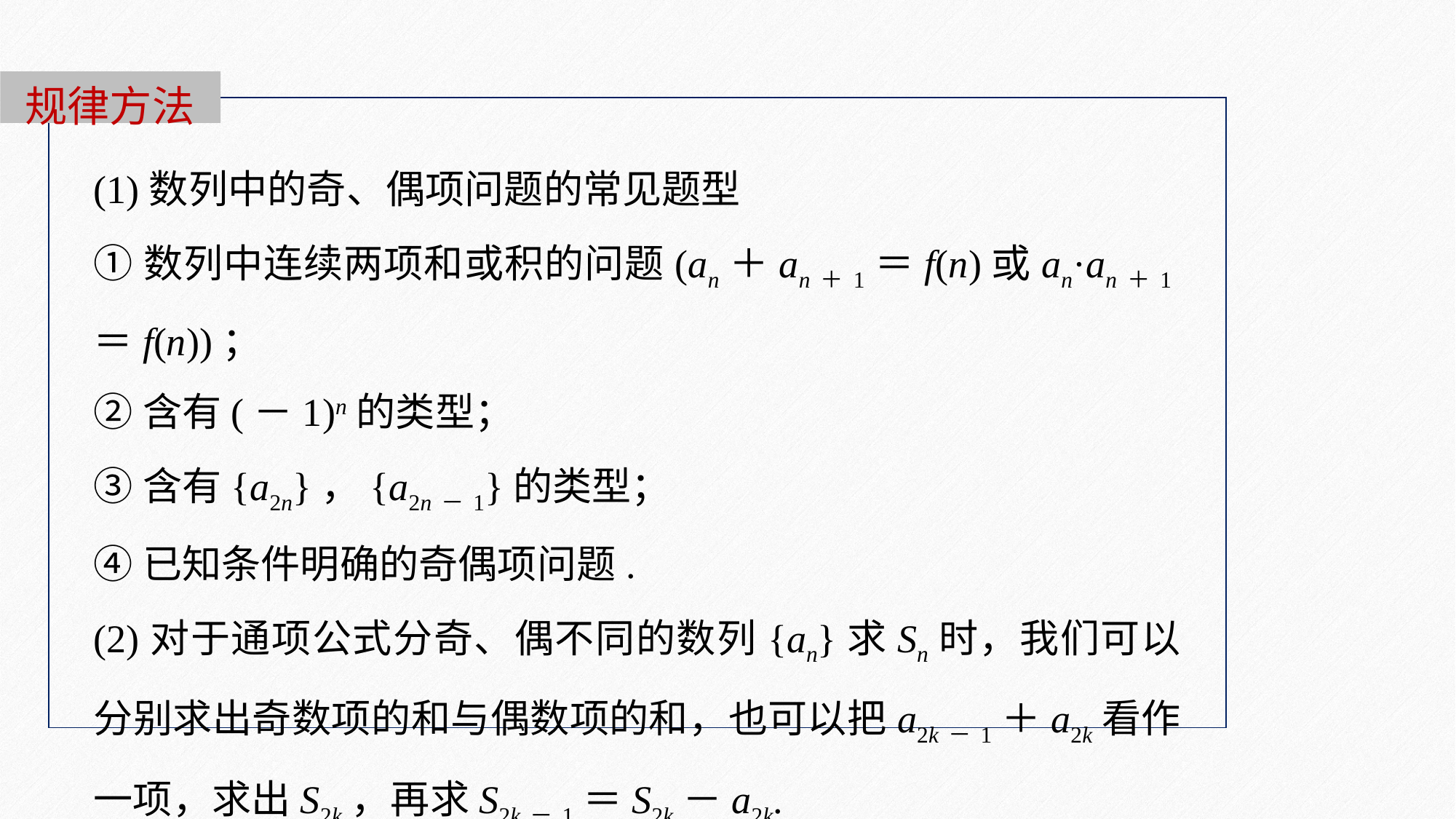

规律方法

(1)数列中的奇、偶项问题的常见题型
①数列中连续两项和或积的问题(an＋an＋1＝f(n)或an·an＋1＝f(n))；
②含有(－1)n的类型；
③含有{a2n}，{a2n－1}的类型；
④已知条件明确的奇偶项问题.
(2)对于通项公式分奇、偶不同的数列{an}求Sn时，我们可以分别求出奇数项的和与偶数项的和，也可以把a2k－1＋a2k看作一项，求出S2k，再求S2k－1＝S2k－a2k.